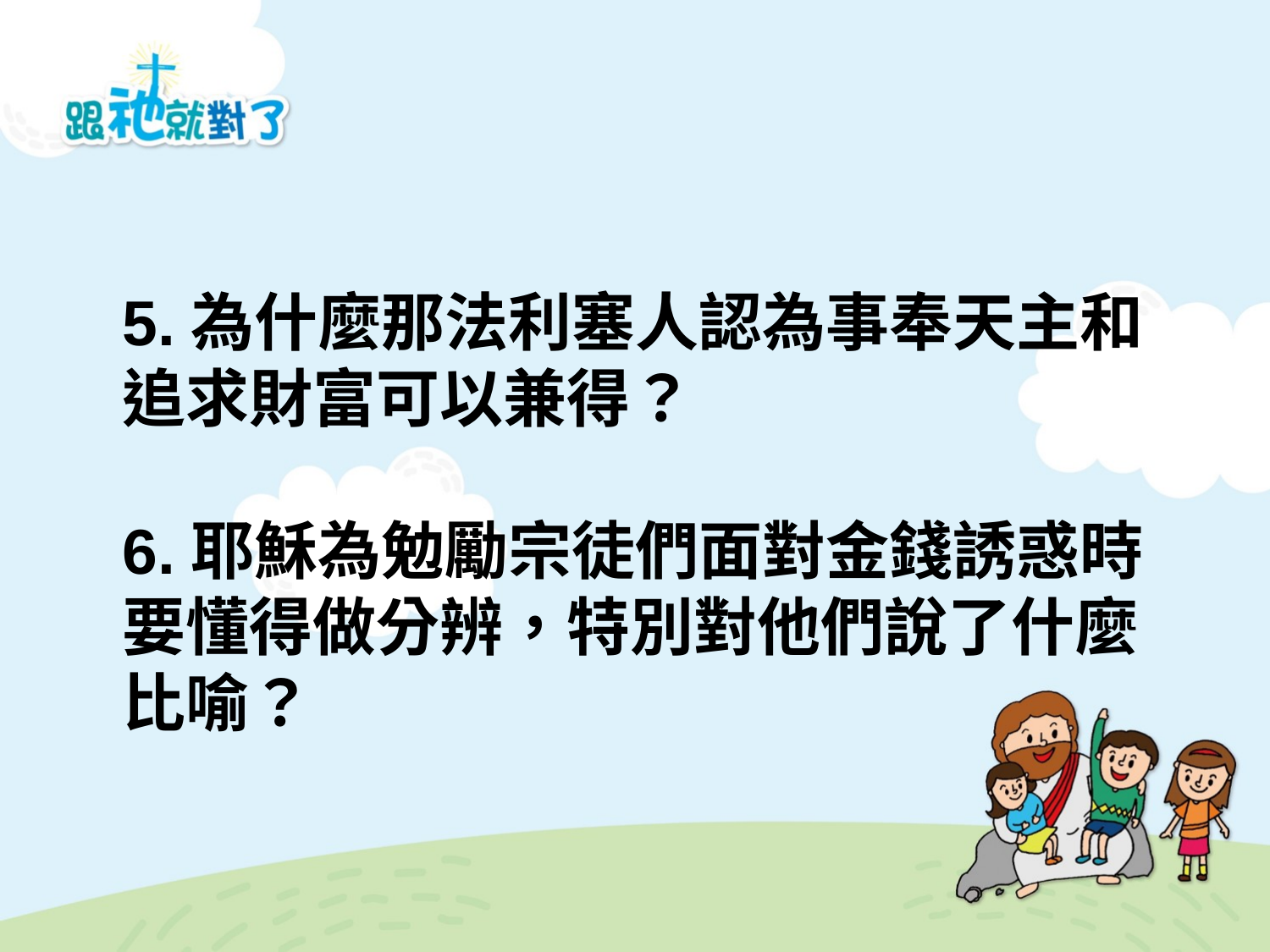

5.為什麼那法利塞人認為事奉天主和追求財富可以兼得？

6.耶穌為勉勵宗徒們面對金錢誘惑時要懂得做分辨，特別對他們說了什麼比喻？